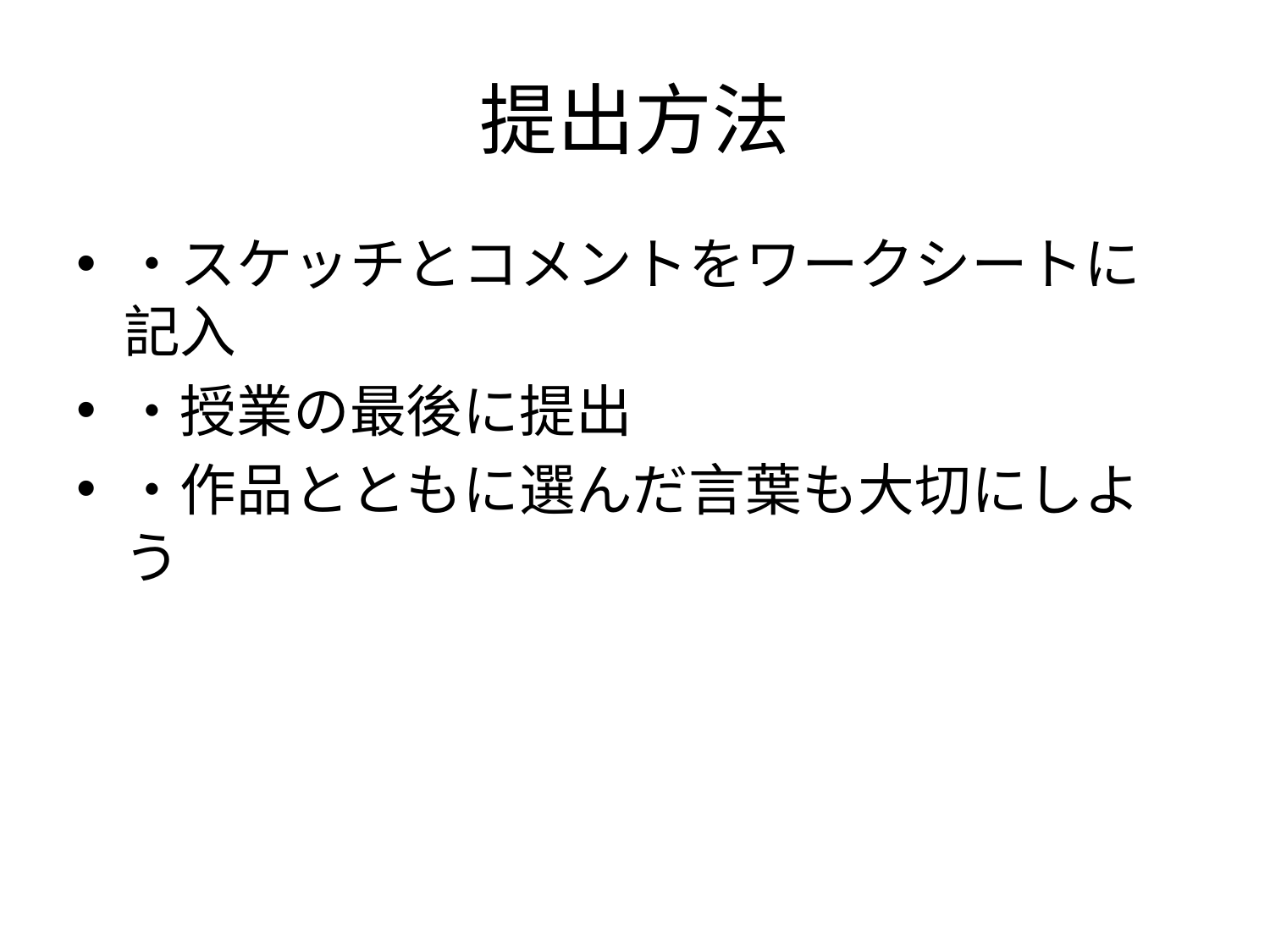

# 提出方法
・スケッチとコメントをワークシートに記入
・授業の最後に提出
・作品とともに選んだ言葉も大切にしよう